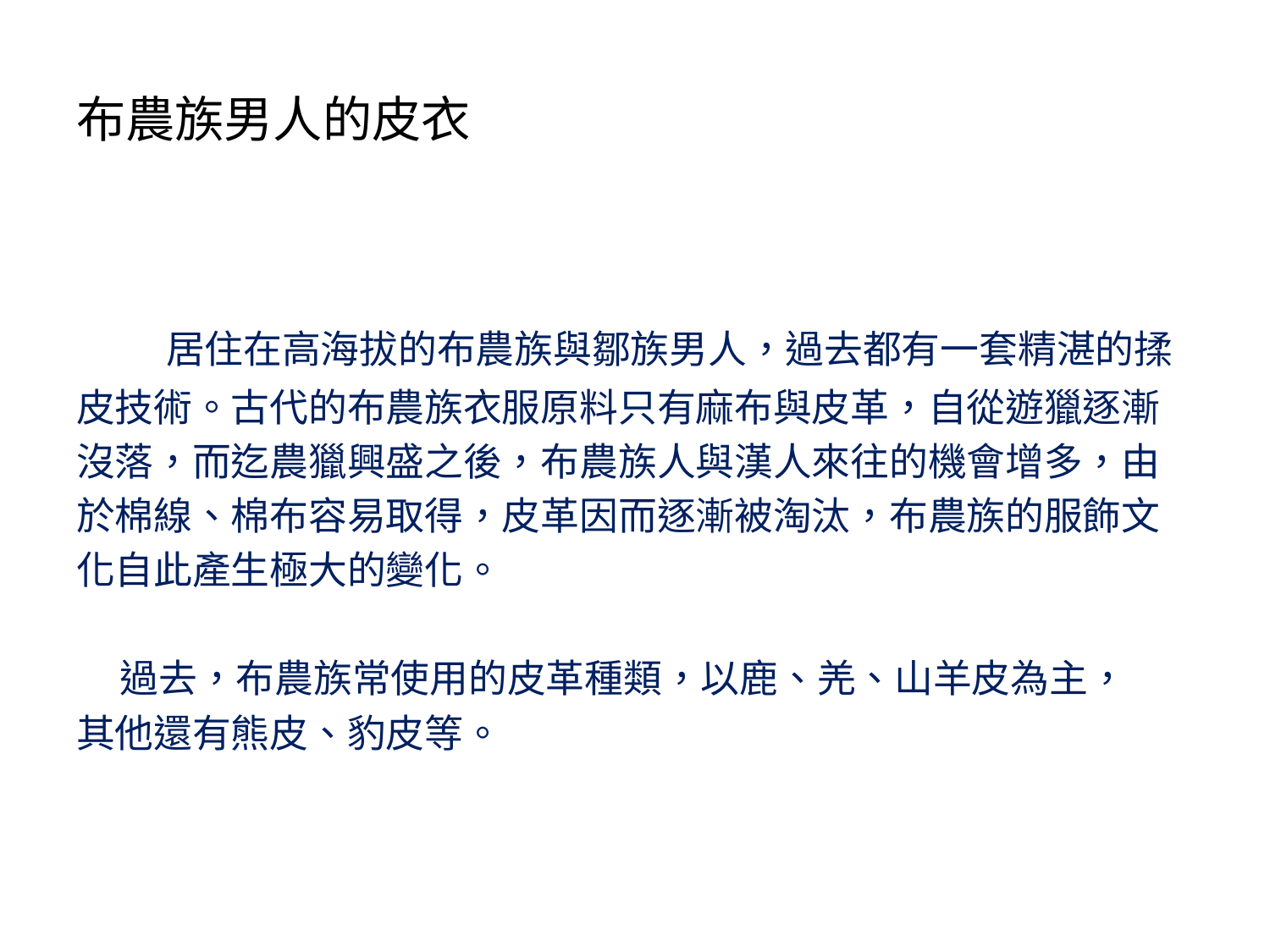

# 布農族男人的皮衣

      居住在高海拔的布農族與鄒族男人，過去都有一套精湛的揉
皮技術。古代的布農族衣服原料只有麻布與皮革，自從遊獵逐漸
沒落，而迄農獵興盛之後，布農族人與漢人來往的機會增多，由
於棉線、棉布容易取得，皮革因而逐漸被淘汰，布農族的服飾文
化自此產生極大的變化。

    過去，布農族常使用的皮革種類，以鹿、羌、山羊皮為主，
其他還有熊皮、豹皮等。